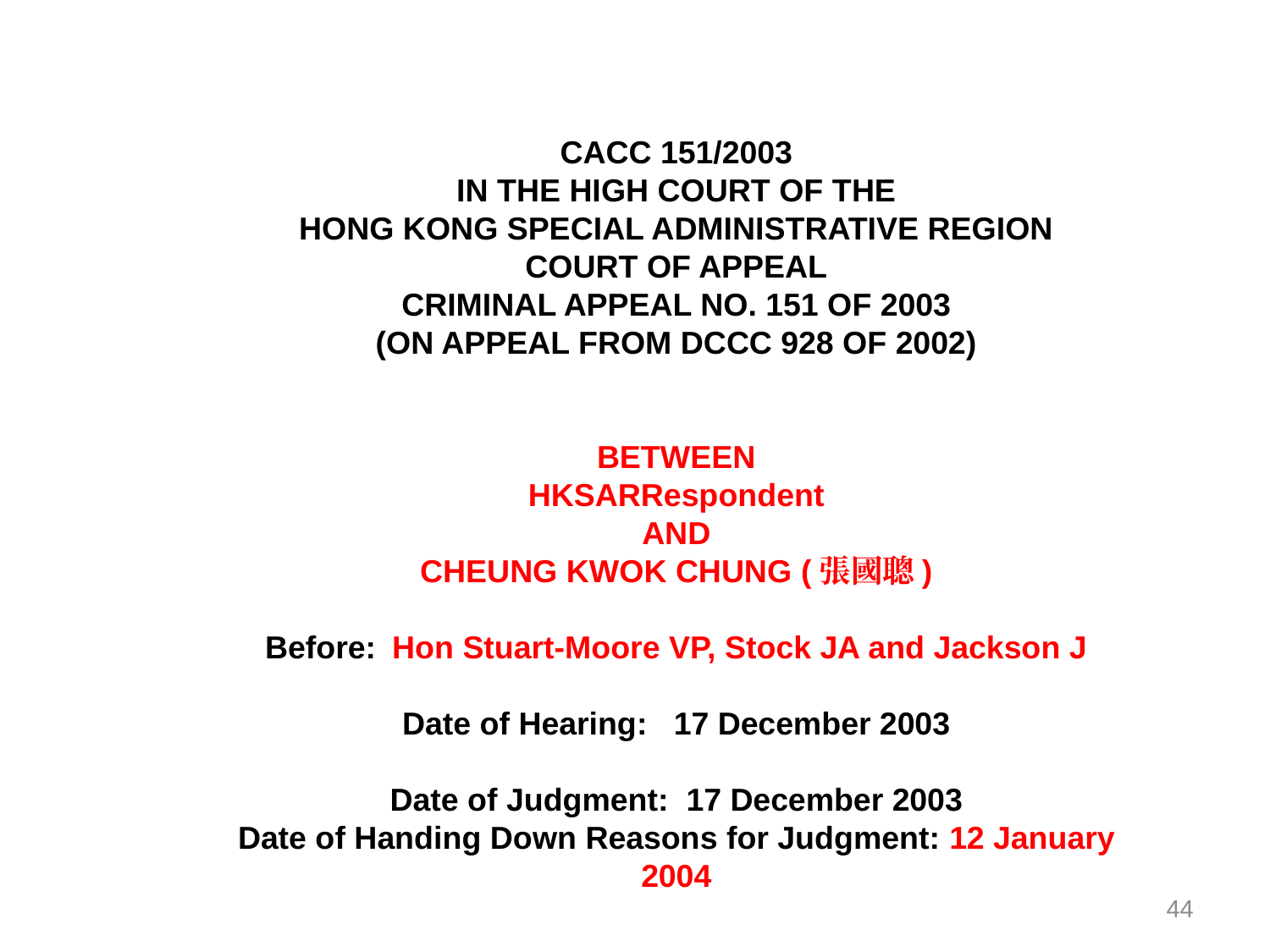

CACC 151/2003
IN THE HIGH COURT OF THE
HONG KONG SPECIAL ADMINISTRATIVE REGION
COURT OF APPEAL
CRIMINAL APPEAL NO. 151 OF 2003
(ON APPEAL FROM DCCC 928 OF 2002)

BETWEEN
HKSARRespondent
AND
CHEUNG KWOK CHUNG (張國聰)

Before:	Hon Stuart-Moore VP, Stock JA and Jackson J

Date of Hearing:   17 December 2003

Date of Judgment:  17 December 2003
Date of Handing Down Reasons for Judgment: 12 January 2004

44